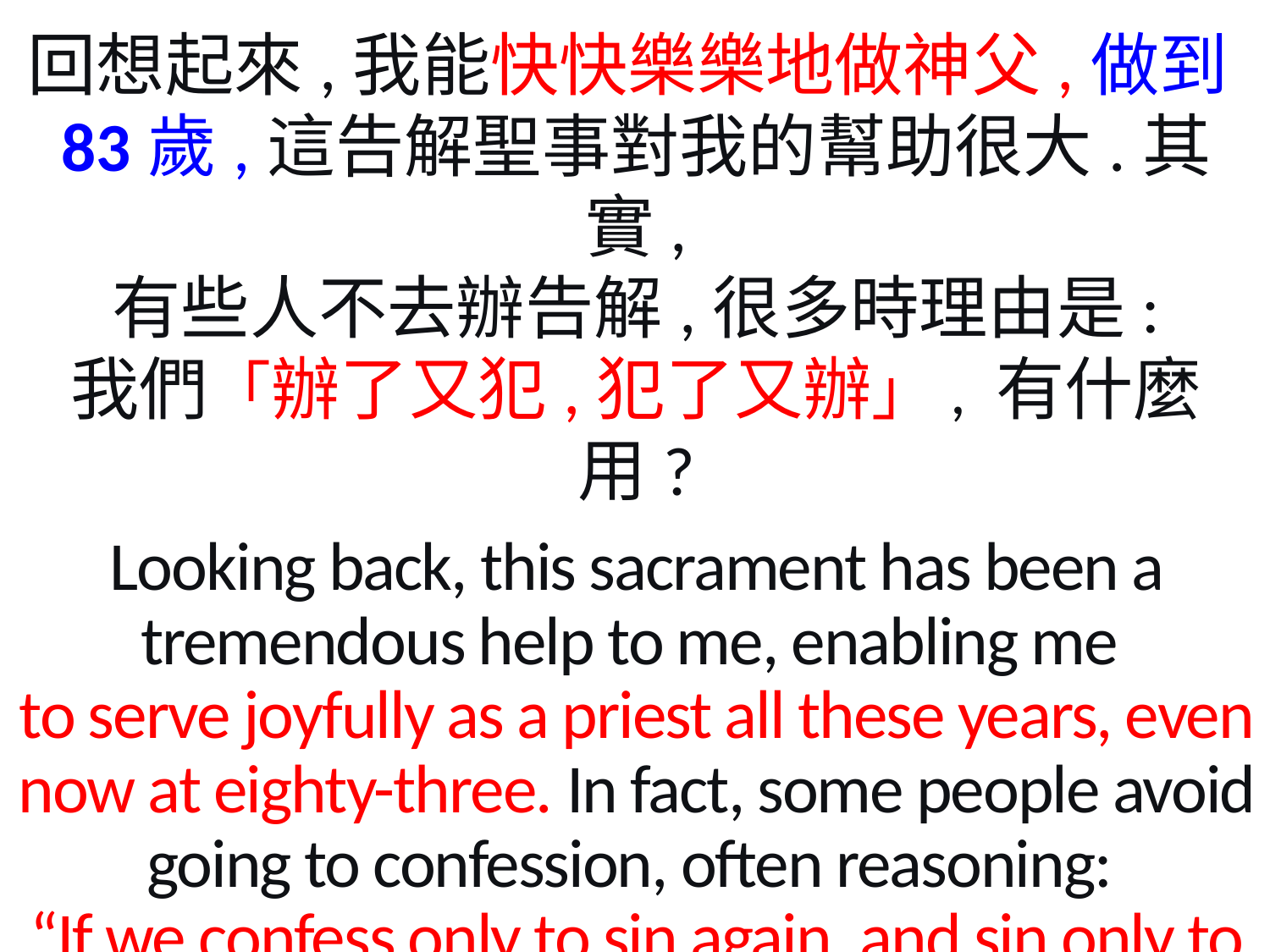

回想起來,我能快快樂樂地做神父,做到83歲,這告解聖事對我的幫助很大.其實,
有些人不去辦告解,很多時理由是:
我們「辦了又犯,犯了又辦」, 有什麼用?
Looking back, this sacrament has been a tremendous help to me, enabling me
to serve joyfully as a priest all these years, even now at eighty-three. In fact, some people avoid going to confession, often reasoning:
“If we confess only to sin again, and sin only to confess again—what is the point?”